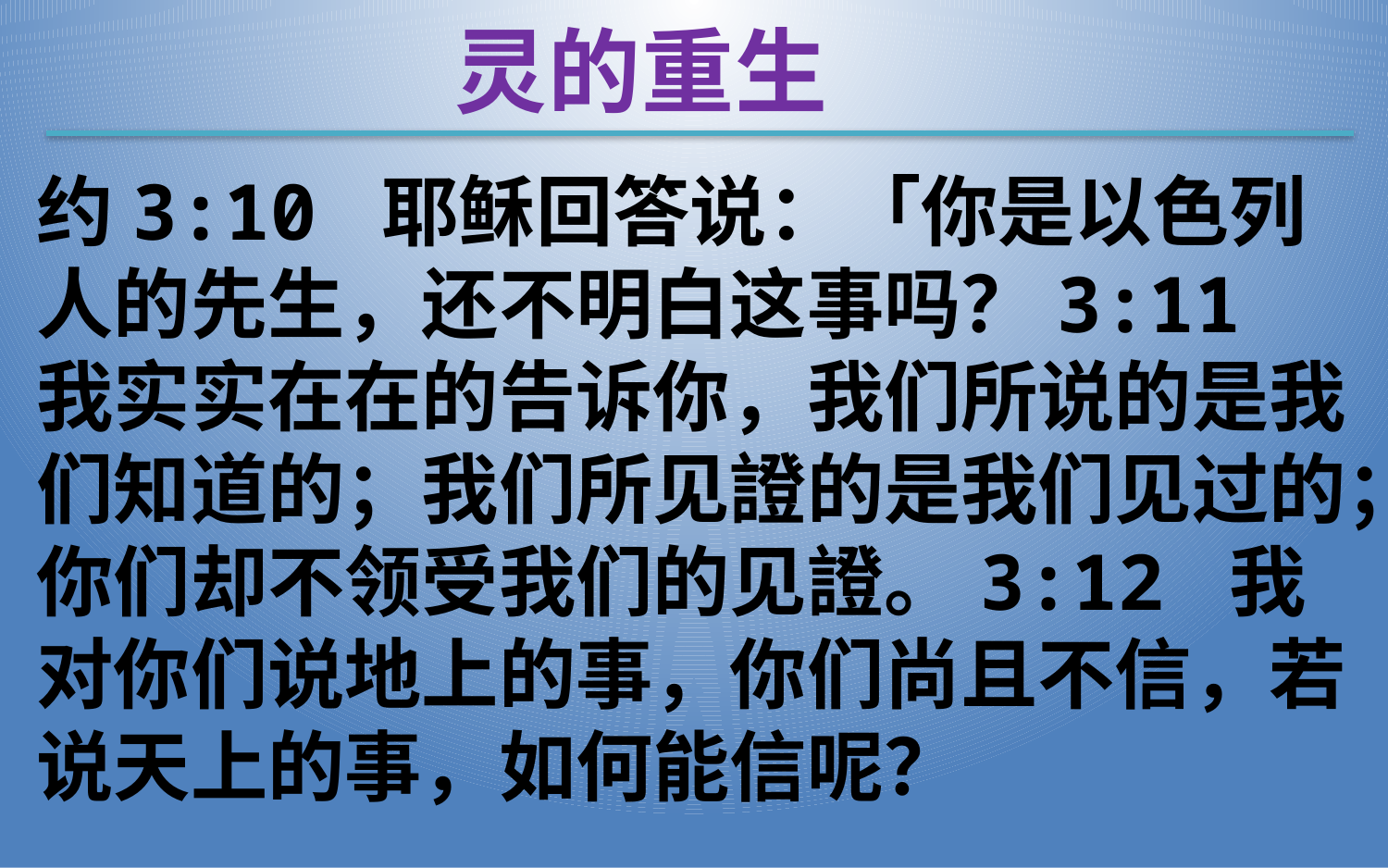

灵的重生
约3:10 耶稣回答说：「你是以色列人的先生，还不明白这事吗？3:11 我实实在在的告诉你，我们所说的是我们知道的；我们所见證的是我们见过的；你们却不领受我们的见證。3:12 我对你们说地上的事，你们尚且不信，若说天上的事，如何能信呢？